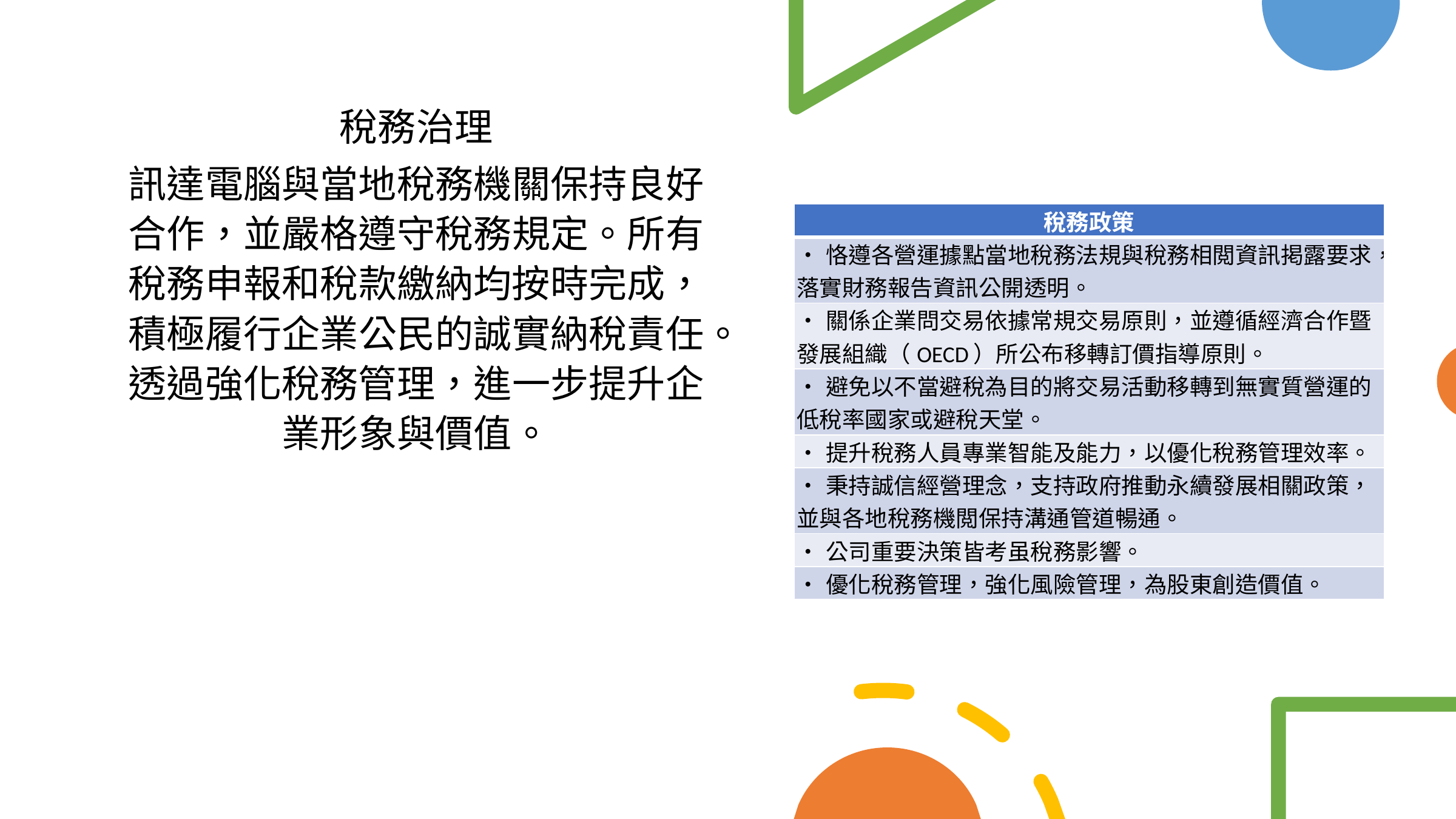

稅務治理
訊達電腦與當地稅務機關保持良好合作，並嚴格遵守稅務規定。所有稅務申報和稅款繳納均按時完成，積極履行企業公民的誠實納稅責任。透過強化稅務管理，進一步提升企業形象與價值。
| 稅務政策 |
| --- |
| •恪遵各營運據點當地稅務法規與稅務相閲資訊掲露要求，落實財務報告資訊公開透明。 |
| •關係企業問交易依據常規交易原則，並遵循經濟合作暨發展組織（OECD）所公布移轉訂價指導原則。 |
| •避免以不當避稅為目的將交易活動移轉到無實質營運的低稅率國家或避稅天堂。 |
| •提升稅務人員專業智能及能力，以優化稅務管理效率。 |
| •秉持誠信經營理念，支持政府推動永續發展相關政策，並與各地稅務機閲保持溝通管道暢通。 |
| •公司重要決策皆考虽稅務影響。 |
| •優化稅務管理，強化風險管理，為股東創造價值。 |